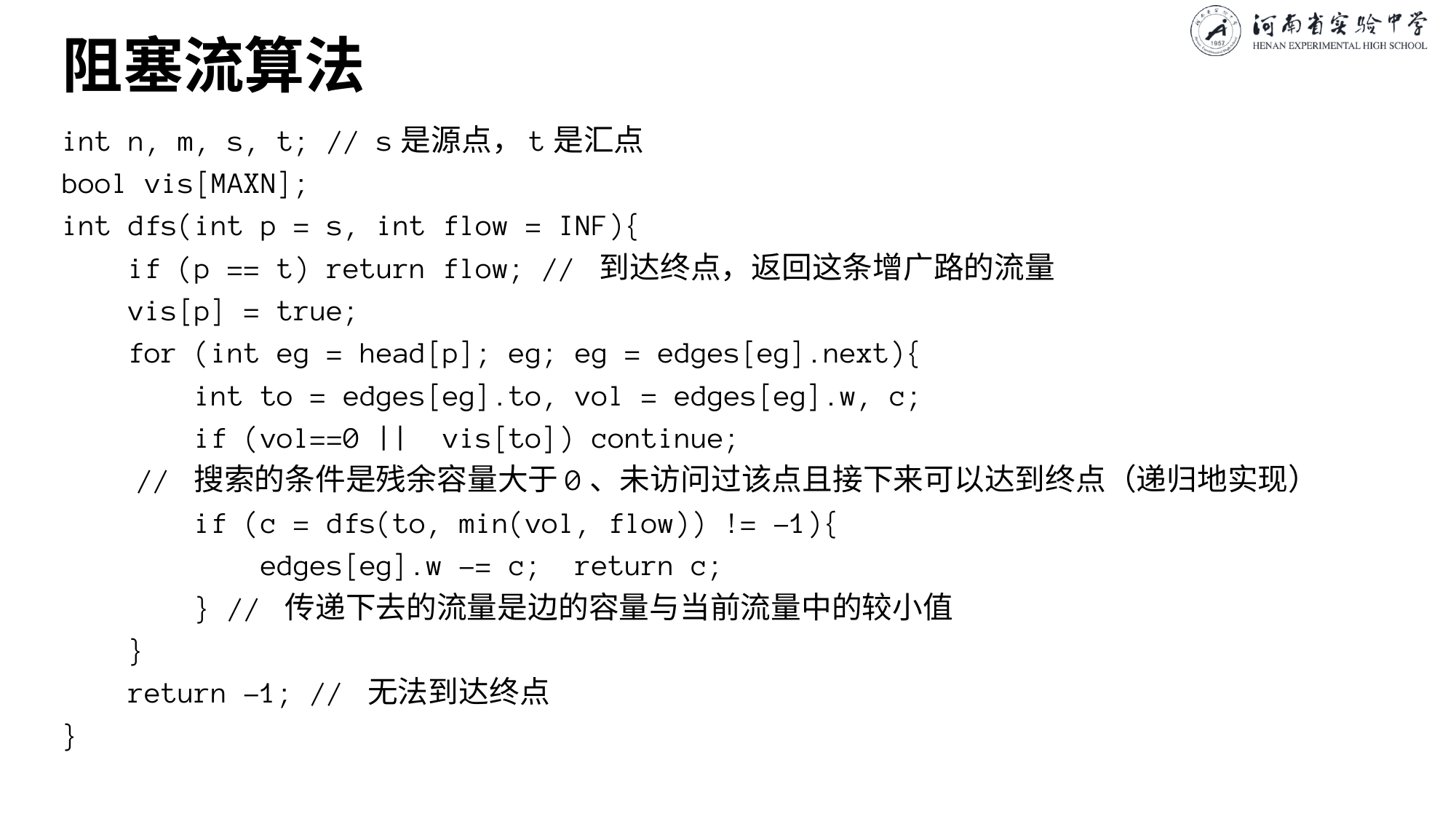

# 阻塞流算法
int n, m, s, t; // s是源点，t是汇点
bool vis[MAXN];
int dfs(int p = s, int flow = INF){
    if (p == t) return flow; // 到达终点，返回这条增广路的流量
    vis[p] = true;
    for (int eg = head[p]; eg; eg = edges[eg].next){
        int to = edges[eg].to, vol = edges[eg].w, c;
        if (vol==0 ||  vis[to]) continue;
          // 搜索的条件是残余容量大于0、未访问过该点且接下来可以达到终点（递归地实现）
        if (c = dfs(to, min(vol, flow)) != -1){
            edges[eg].w -= c;  return c;
        } // 传递下去的流量是边的容量与当前流量中的较小值
    }
    return -1; // 无法到达终点
}